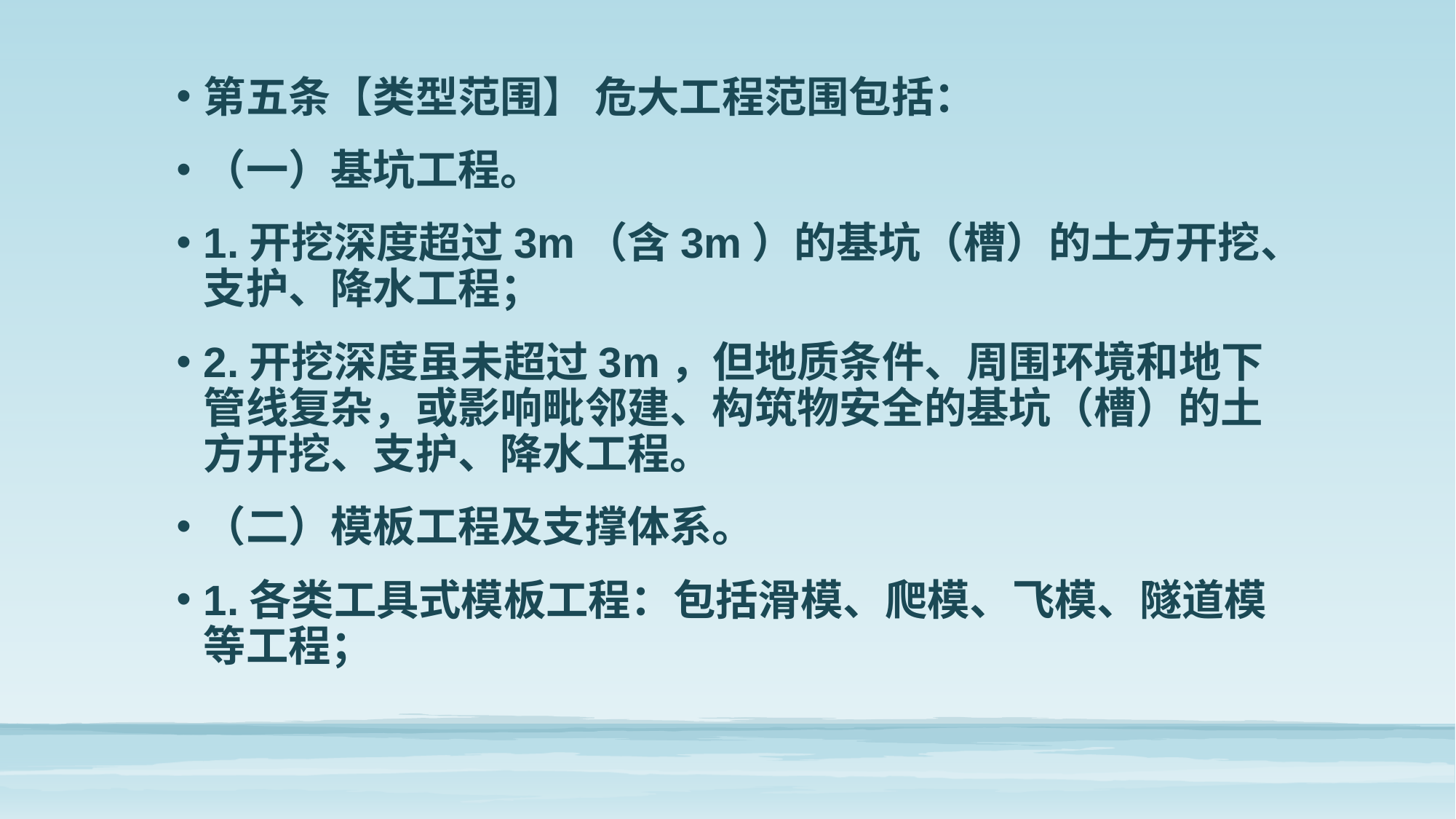

第五条【类型范围】 危大工程范围包括：
（一）基坑工程。
1.开挖深度超过3m（含3m）的基坑（槽）的土方开挖、支护、降水工程；
2.开挖深度虽未超过3m，但地质条件、周围环境和地下管线复杂，或影响毗邻建、构筑物安全的基坑（槽）的土方开挖、支护、降水工程。
（二）模板工程及支撑体系。
1.各类工具式模板工程：包括滑模、爬模、飞模、隧道模等工程；